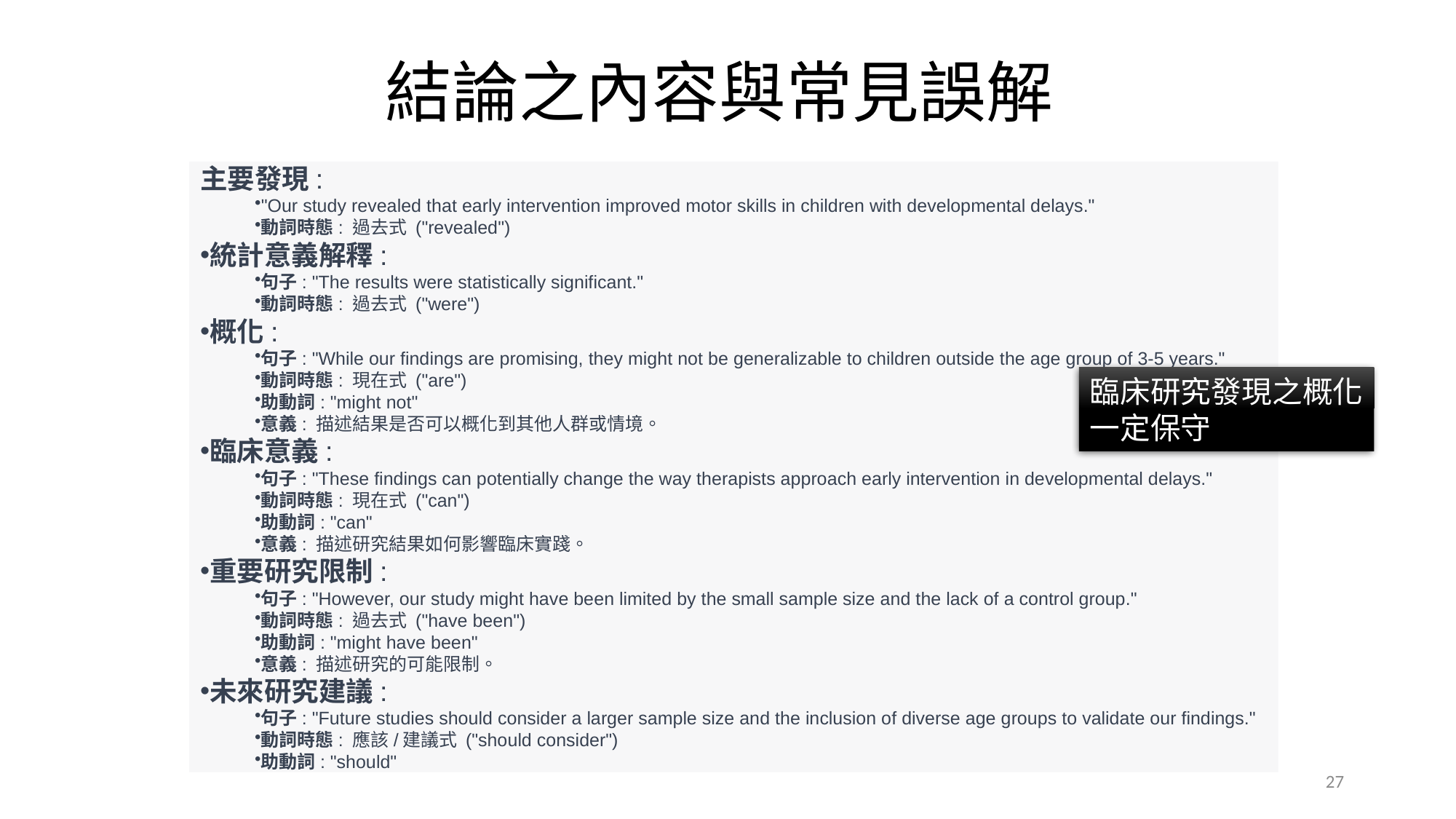

# 結論之內容與常見誤解
主要發現:
"Our study revealed that early intervention improved motor skills in children with developmental delays."
動詞時態: 過去式 ("revealed")
統計意義解釋:
句子: "The results were statistically significant."
動詞時態: 過去式 ("were")
概化:
句子: "While our findings are promising, they might not be generalizable to children outside the age group of 3-5 years."
動詞時態: 現在式 ("are")
助動詞: "might not"
意義: 描述結果是否可以概化到其他人群或情境。
臨床意義:
句子: "These findings can potentially change the way therapists approach early intervention in developmental delays."
動詞時態: 現在式 ("can")
助動詞: "can"
意義: 描述研究結果如何影響臨床實踐。
重要研究限制:
句子: "However, our study might have been limited by the small sample size and the lack of a control group."
動詞時態: 過去式 ("have been")
助動詞: "might have been"
意義: 描述研究的可能限制。
未來研究建議:
句子: "Future studies should consider a larger sample size and the inclusion of diverse age groups to validate our findings."
動詞時態: 應該/建議式 ("should consider")
助動詞: "should"
臨床研究發現之概化
一定保守
27